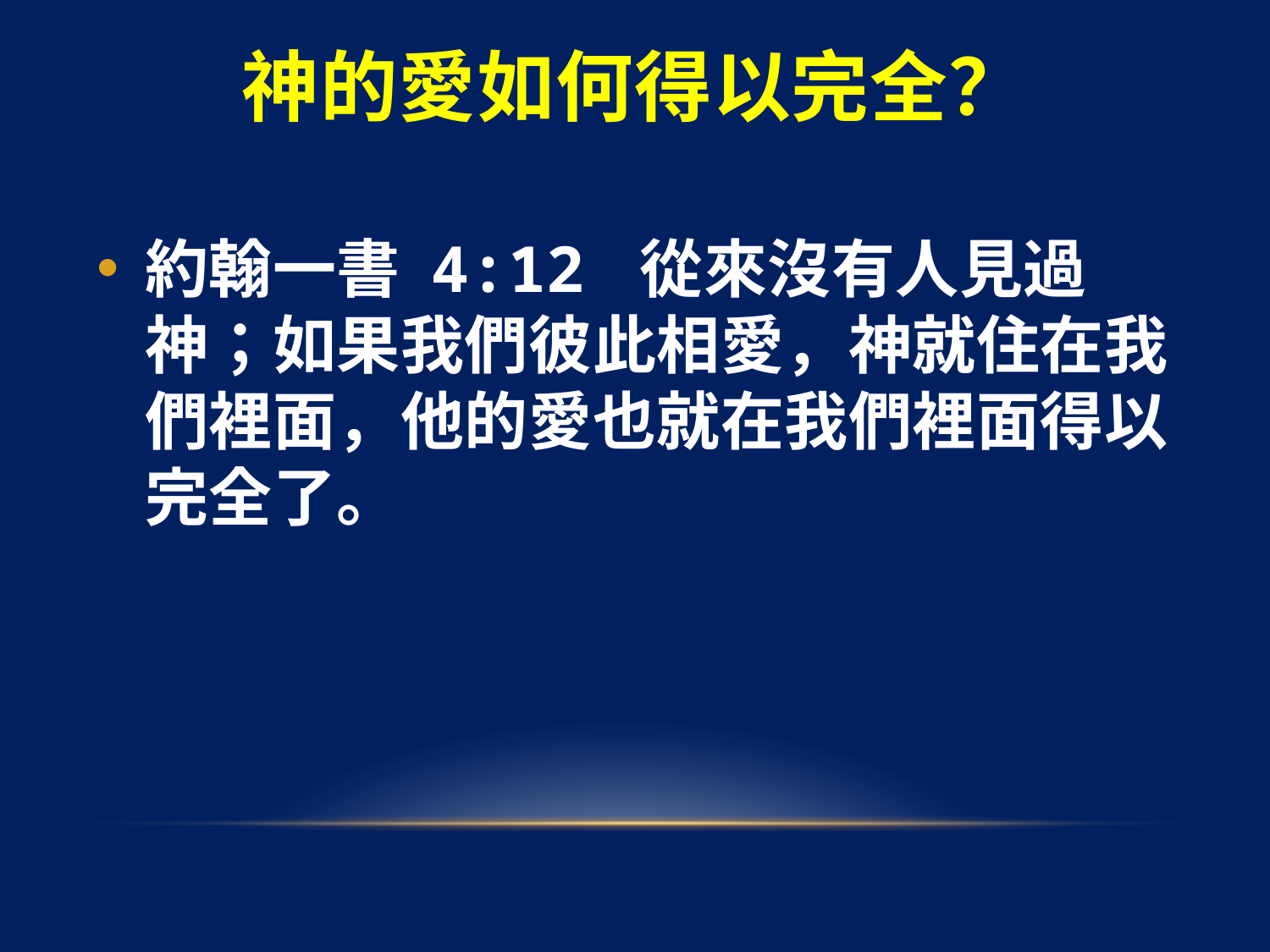

# 神的愛如何得以完全？
約翰一書 4:12 從來沒有人見過神；如果我們彼此相愛，神就住在我們裡面，他的愛也就在我們裡面得以完全了。